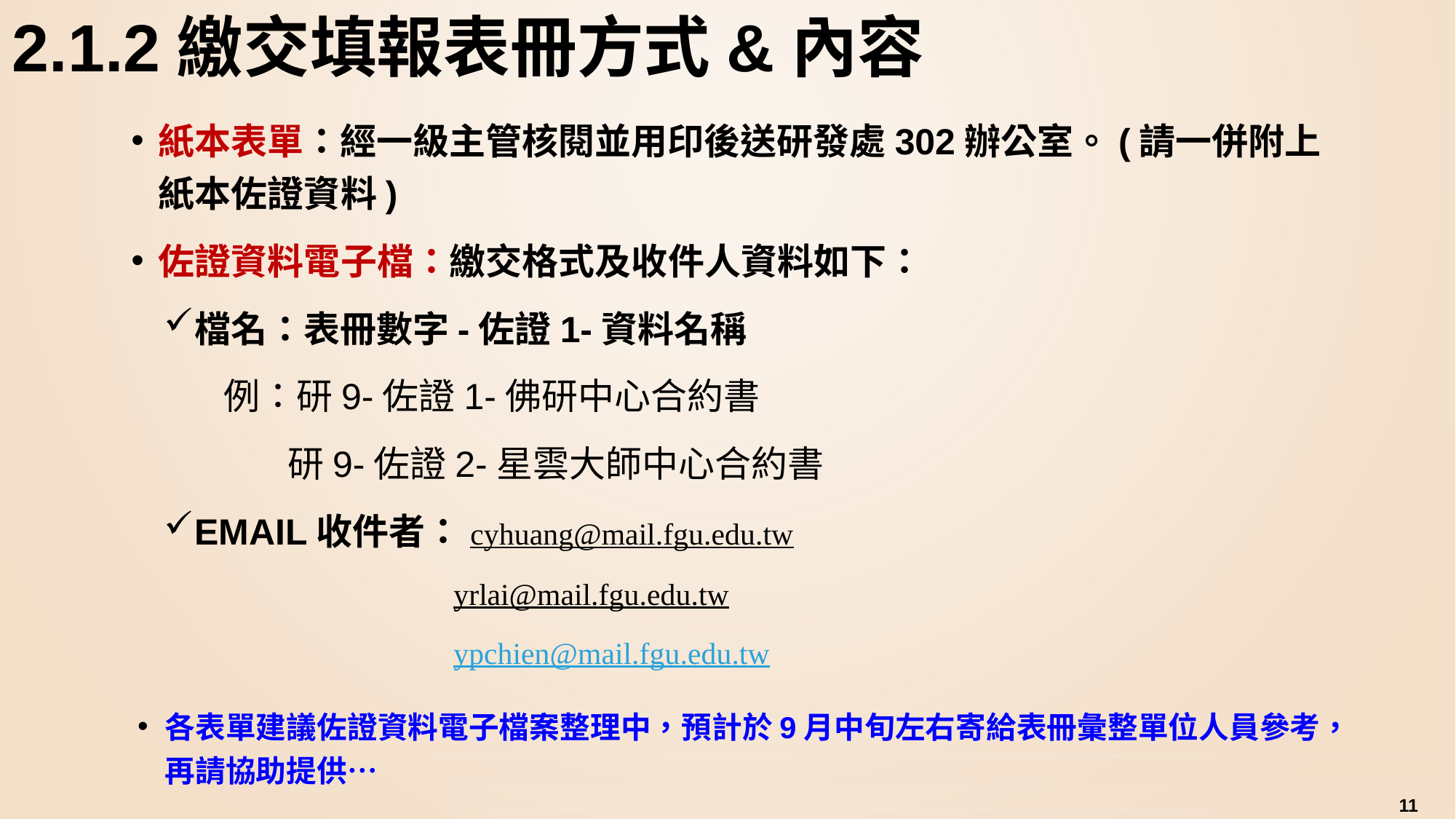

2.1.2繳交填報表冊方式&內容
紙本表單：經一級主管核閱並用印後送研發處302辦公室。(請一併附上紙本佐證資料)
佐證資料電子檔：繳交格式及收件人資料如下：
檔名：表冊數字-佐證1-資料名稱
       例：研9-佐證1-佛研中心合約書
              研9-佐證2-星雲大師中心合約書
EMAIL收件者：cyhuang@mail.fgu.edu.tw
yrlai@mail.fgu.edu.tw
ypchien@mail.fgu.edu.tw

各表單建議佐證資料電子檔案整理中，預計於9月中旬左右寄給表冊彙整單位人員參考，再請協助提供…